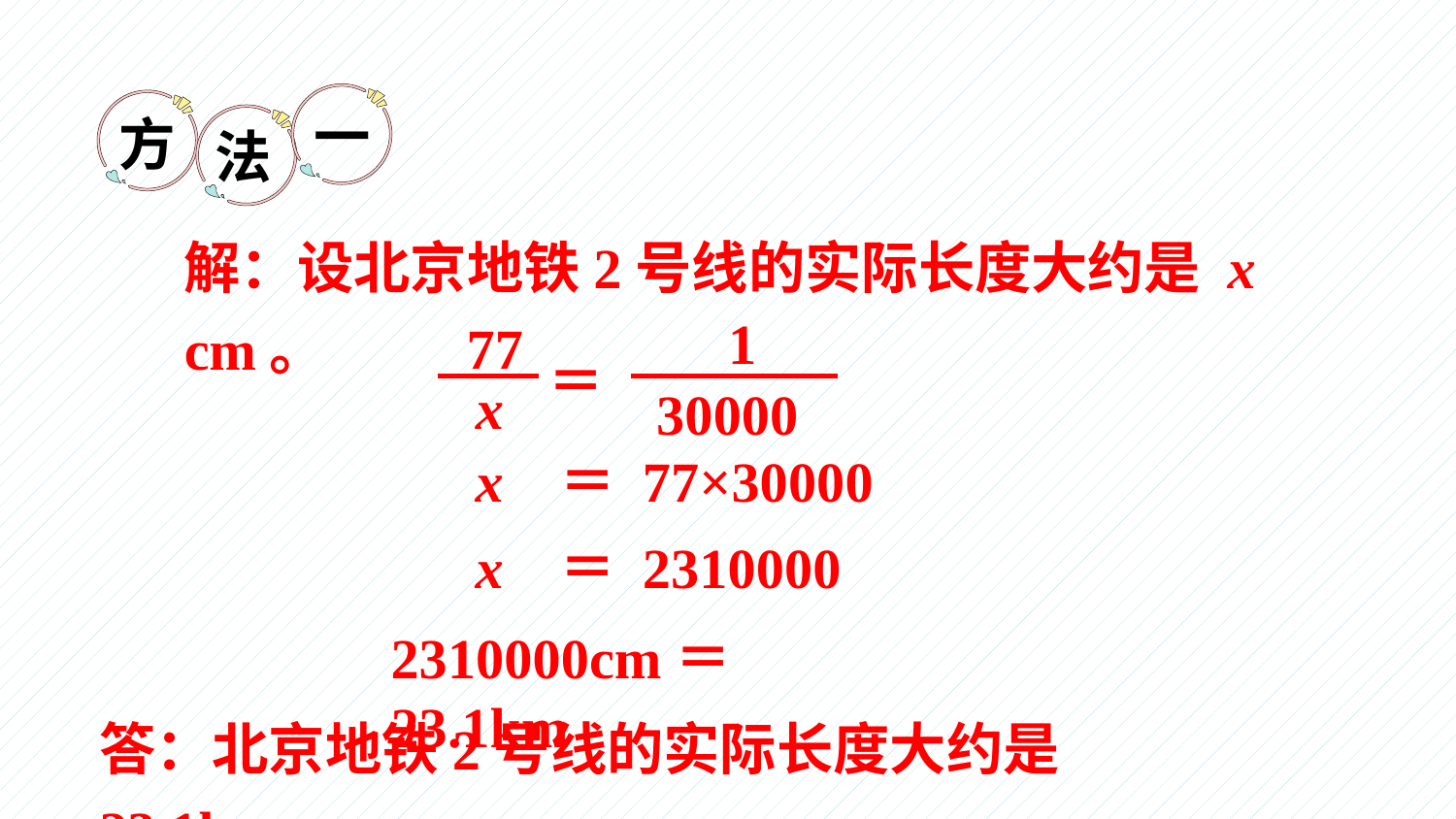

一
方

法
解：设北京地铁2号线的实际长度大约是 x cm。
1
30000
77
x
＝
x   ＝ 77×30000

x   ＝ 2310000
2310000cm＝23.1km
答：北京地铁2号线的实际长度大约是23.1km。